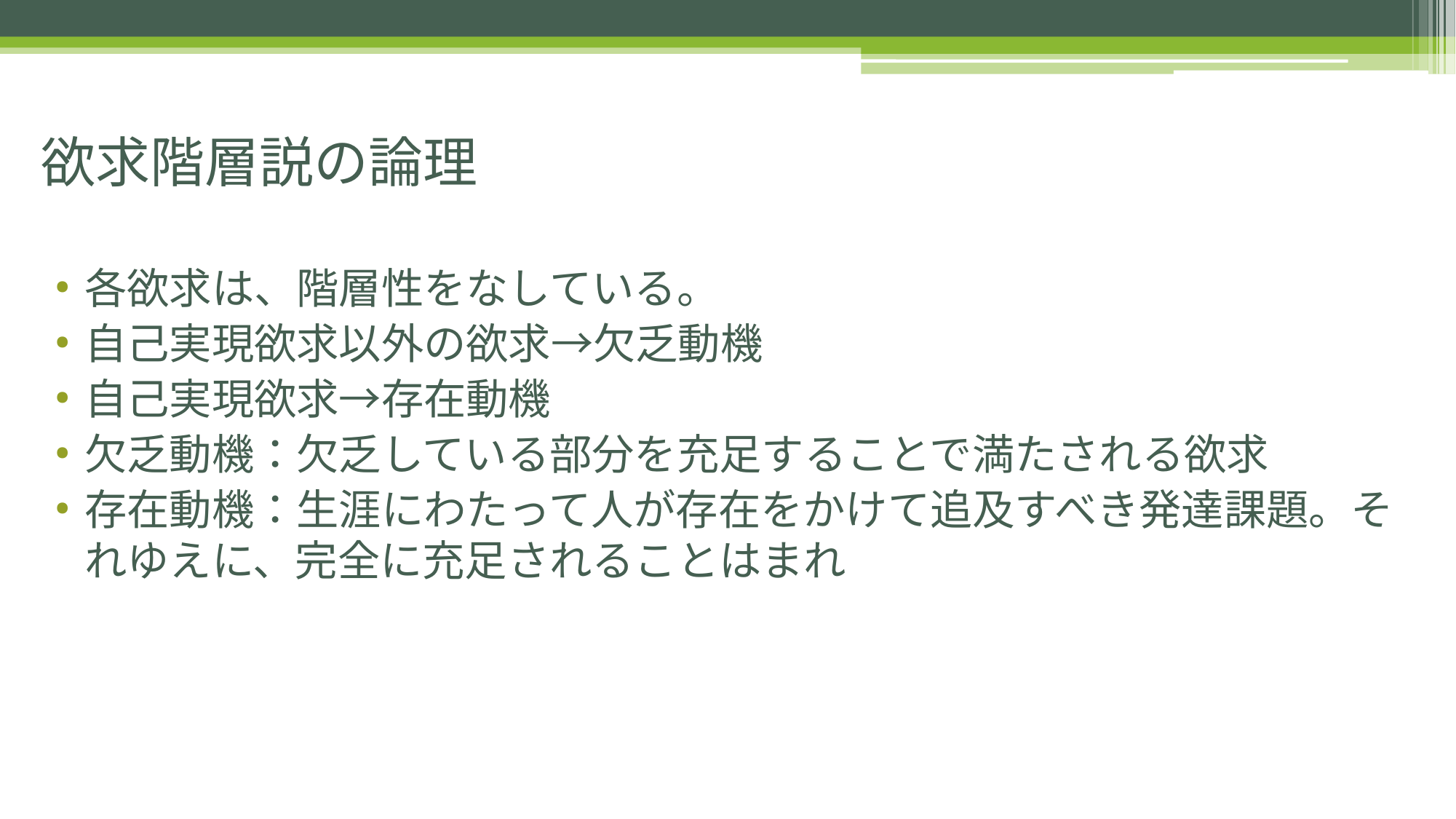

# 欲求階層説の論理
各欲求は、階層性をなしている。
自己実現欲求以外の欲求→欠乏動機
自己実現欲求→存在動機
欠乏動機：欠乏している部分を充足することで満たされる欲求
存在動機：生涯にわたって人が存在をかけて追及すべき発達課題。それゆえに、完全に充足されることはまれ